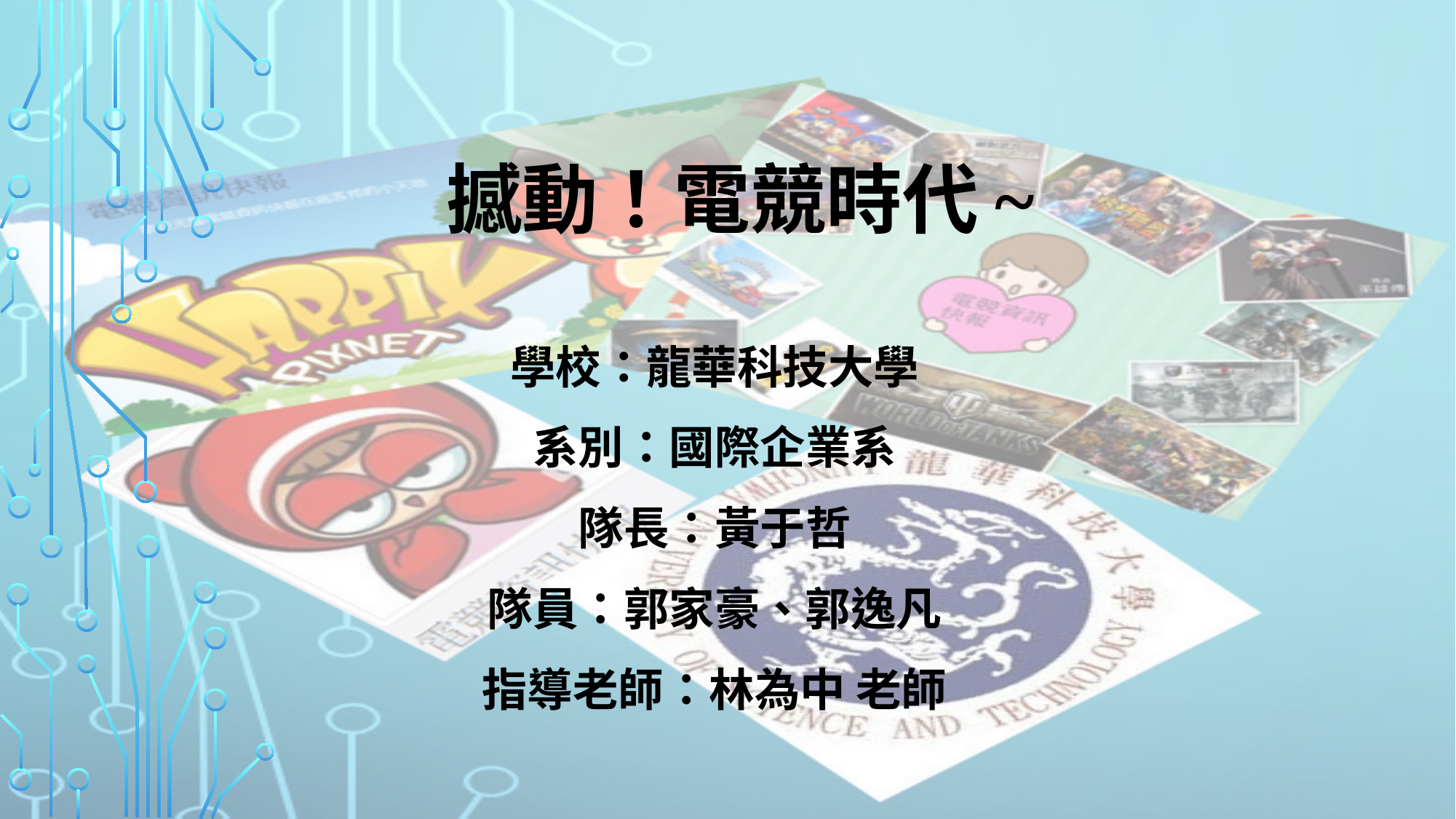

# 撼動！電競時代~
學校：龍華科技大學
系別：國際企業系
隊長：黃于哲
隊員：郭家豪、郭逸凡
指導老師：林為中 老師